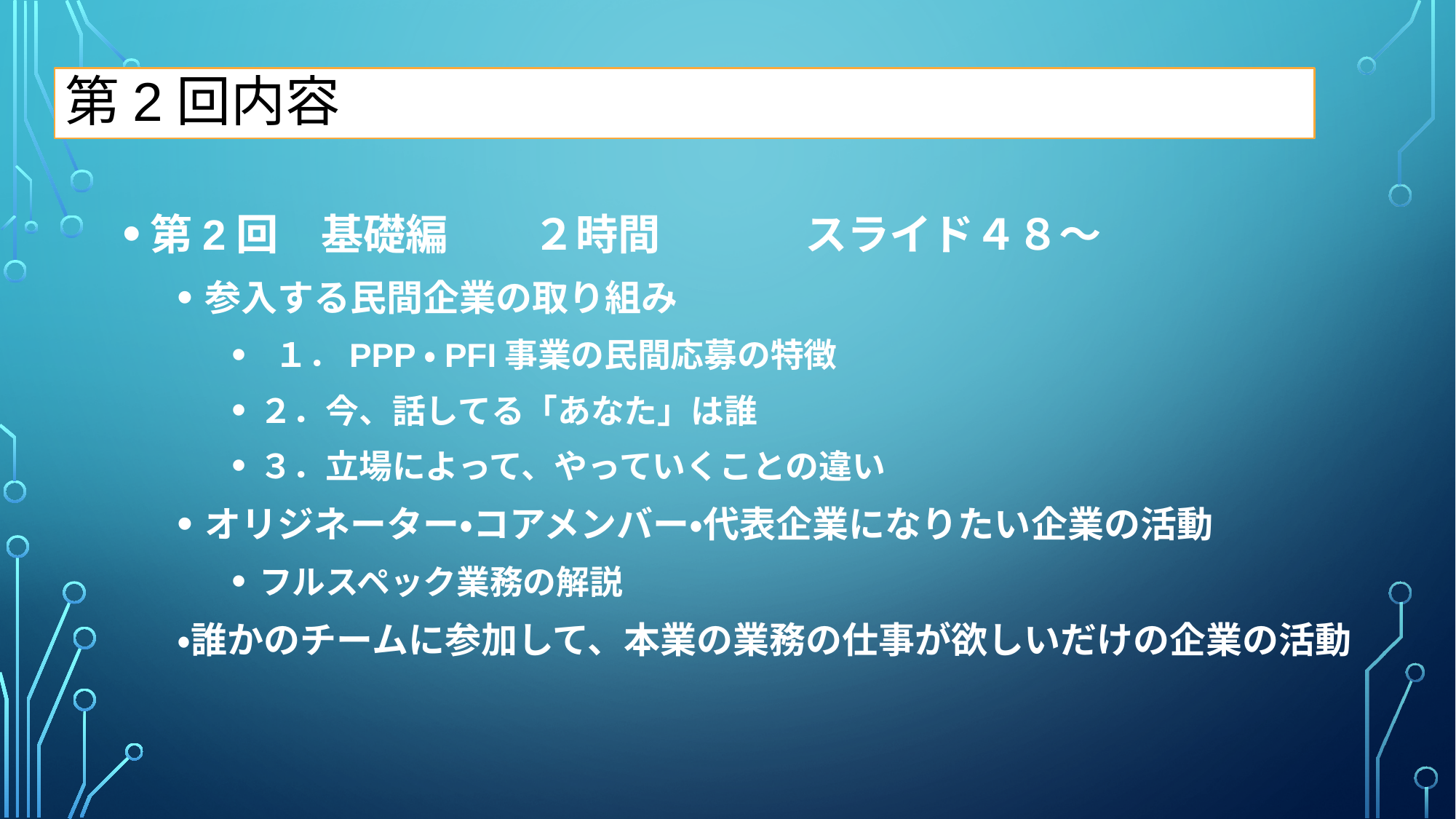

# 第2回内容
第2回　基礎編　　２時間		スライド４８～
参入する民間企業の取り組み
 １．PPP・PFI事業の民間応募の特徴
２．今、話してる「あなた」は誰
３．立場によって、やっていくことの違い
オリジネーター・コアメンバー・代表企業になりたい企業の活動
フルスペック業務の解説
・誰かのチームに参加して、本業の業務の仕事が欲しいだけの企業の活動